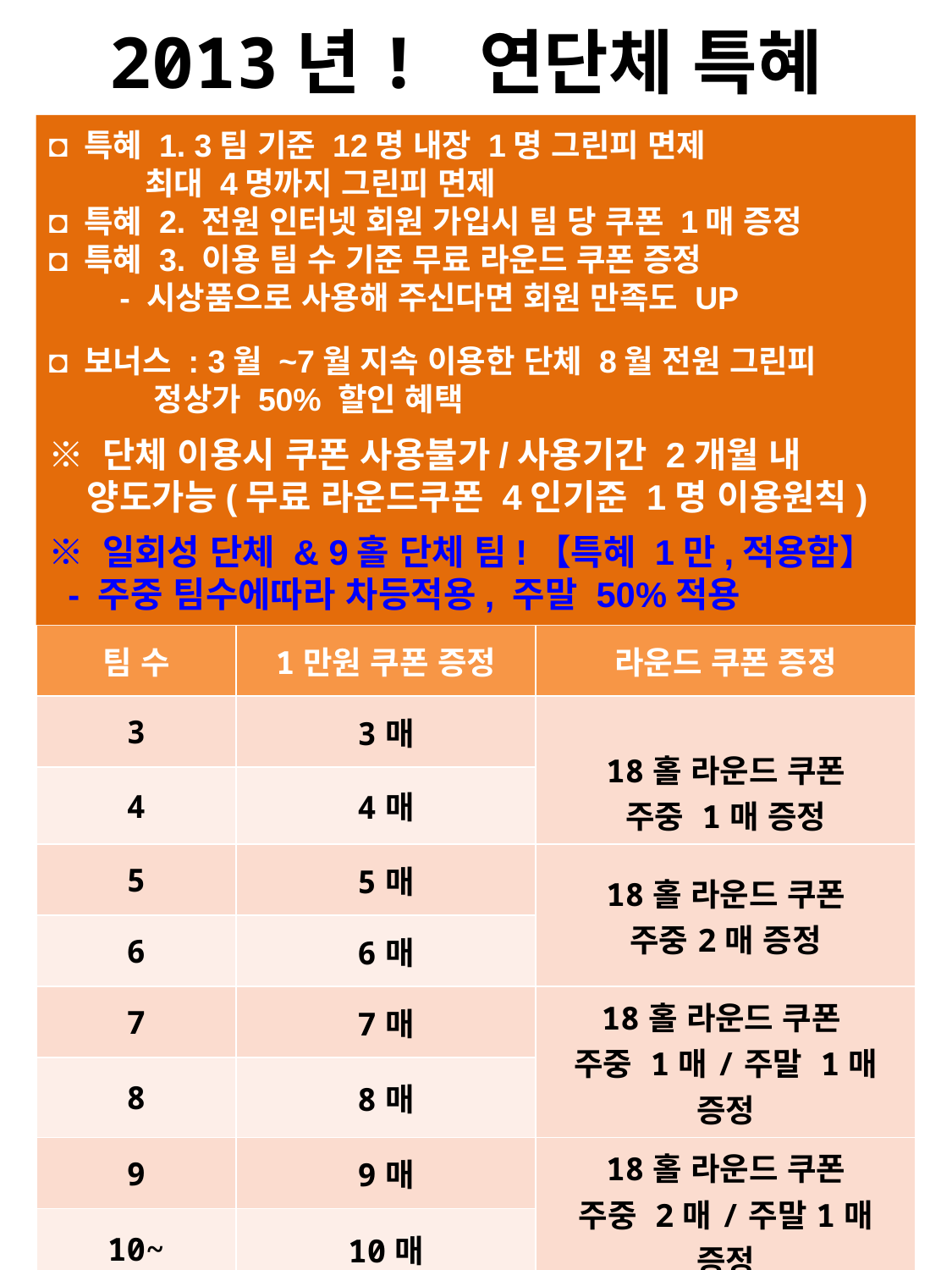

# 2013년! 연단체 특혜
◘ 특혜 1. 3팀 기준 12명 내장 1명 그린피 면제
          최대 4명까지 그린피 면제
◘ 특혜 2. 전원 인터넷 회원 가입시 팀 당 쿠폰 1매 증정
◘ 특혜 3. 이용 팀 수 기준 무료 라운드 쿠폰 증정
        - 시상품으로 사용해 주신다면 회원 만족도 UP

◘ 보너스 : 3월 ~7월 지속 이용한 단체 8월 전원 그린피
           정상가 50% 할인 혜택

※ 단체 이용시 쿠폰 사용불가/사용기간 2개월 내
   양도가능(무료 라운드쿠폰 4인기준 1명 이용원칙)

※ 일회성 단체 & 9홀 단체 팀!【특혜 1만,적용함】
  - 주중 팀수에따라 차등적용, 주말 50%적용
| 팀 수 | 1만원 쿠폰 증정 | 라운드 쿠폰 증정 |
| --- | --- | --- |
| 3 | 3매 | 18홀 라운드 쿠폰 주중 1매 증정 |
| 4 | 4매 |  |
| 5 | 5매 | 18홀 라운드 쿠폰 주중2매 증정 |
| 6 | 6매 |  |
| 7 | 7매 | 18홀 라운드 쿠폰 주중 1매/주말 1매 증정 |
| 8 | 8매 |  |
| 9 | 9매 | 18홀 라운드 쿠폰 주중 2매/주말1매 증정 |
| 10~ | 10매 |  |